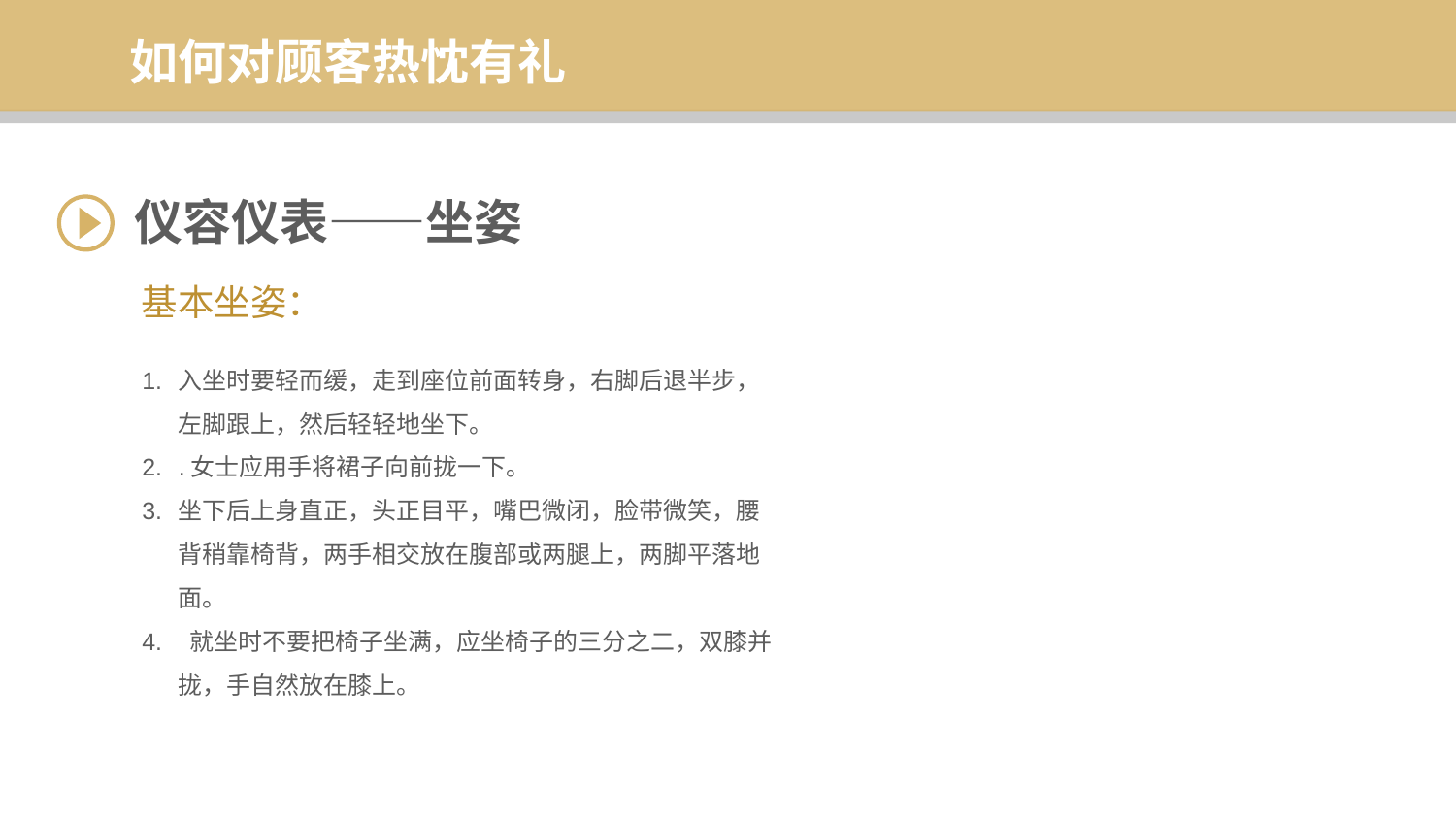

如何对顾客热忱有礼
仪容仪表——坐姿

基本坐姿：
入坐时要轻而缓，走到座位前面转身，右脚后退半步，左脚跟上，然后轻轻地坐下。
.女士应用手将裙子向前拢一下。
坐下后上身直正，头正目平，嘴巴微闭，脸带微笑，腰背稍靠椅背，两手相交放在腹部或两腿上，两脚平落地面。
 就坐时不要把椅子坐满，应坐椅子的三分之二，双膝并拢，手自然放在膝上。